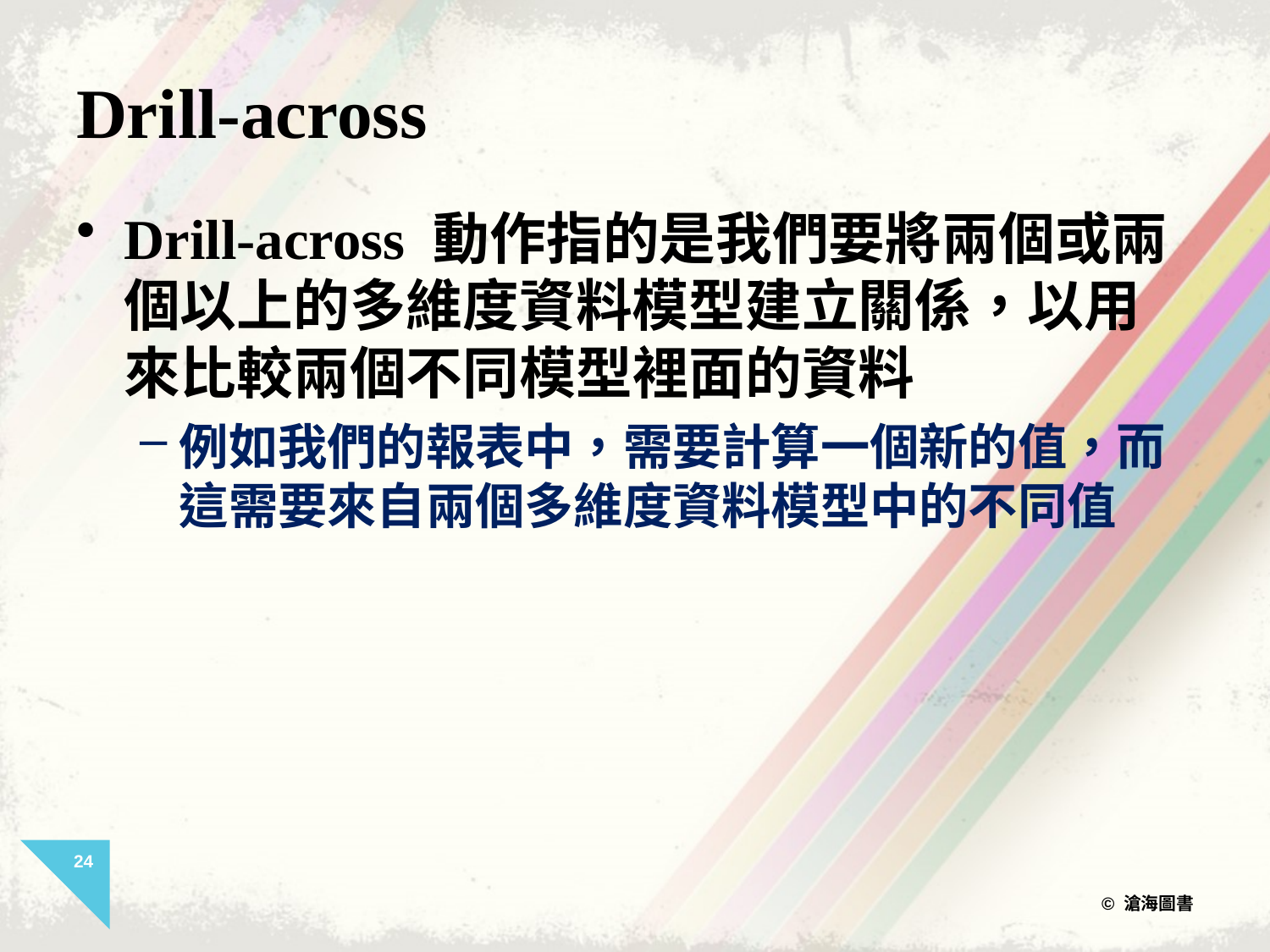

# Drill-across
Drill-across 動作指的是我們要將兩個或兩個以上的多維度資料模型建立關係，以用來比較兩個不同模型裡面的資料
例如我們的報表中，需要計算一個新的值，而這需要來自兩個多維度資料模型中的不同值

24
© 滄海圖書